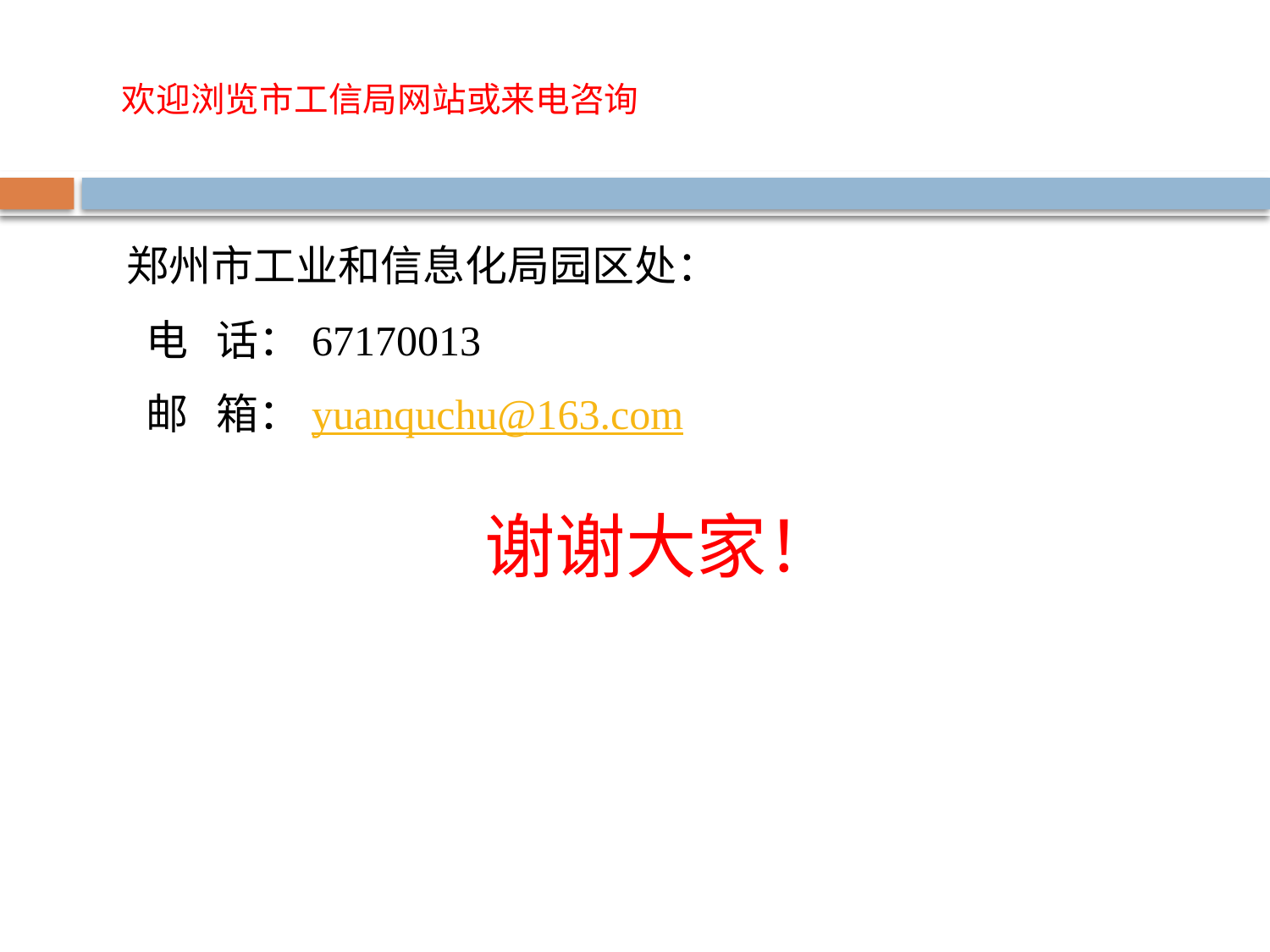

# 欢迎浏览市工信局网站或来电咨询
  郑州市工业和信息化局园区处：
    电   话：67170013
    邮   箱：yuanquchu@163.com

 谢谢大家！